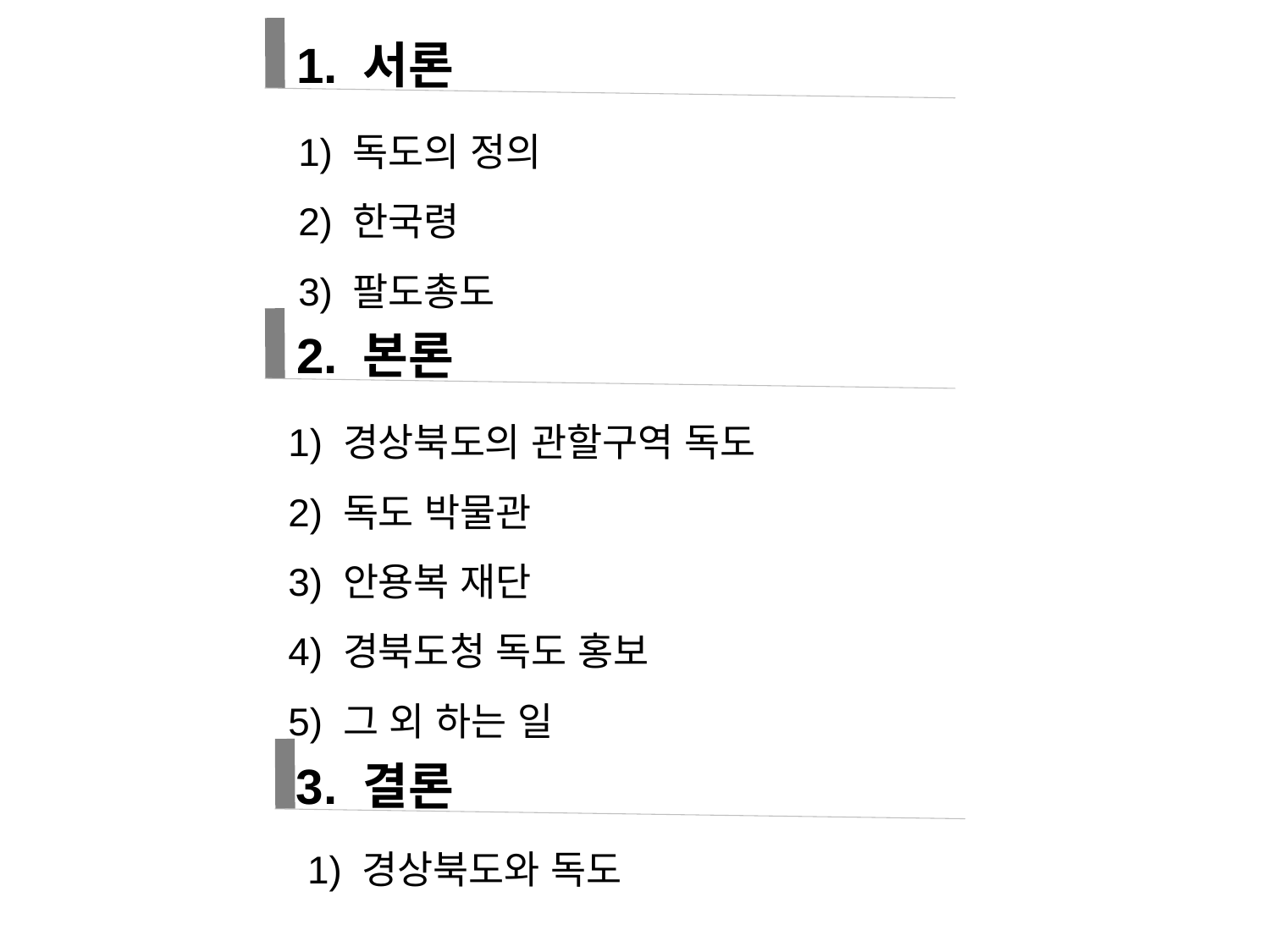

1. 서론
 1) 독도의 정의
 2) 한국령
 3) 팔도총도

2. 본론
 1) 경상북도의 관할구역 독도
 2) 독도 박물관
 3) 안용복 재단
 4) 경북도청 독도 홍보
 5) 그 외 하는 일

3. 결론
1) 경상북도와 독도